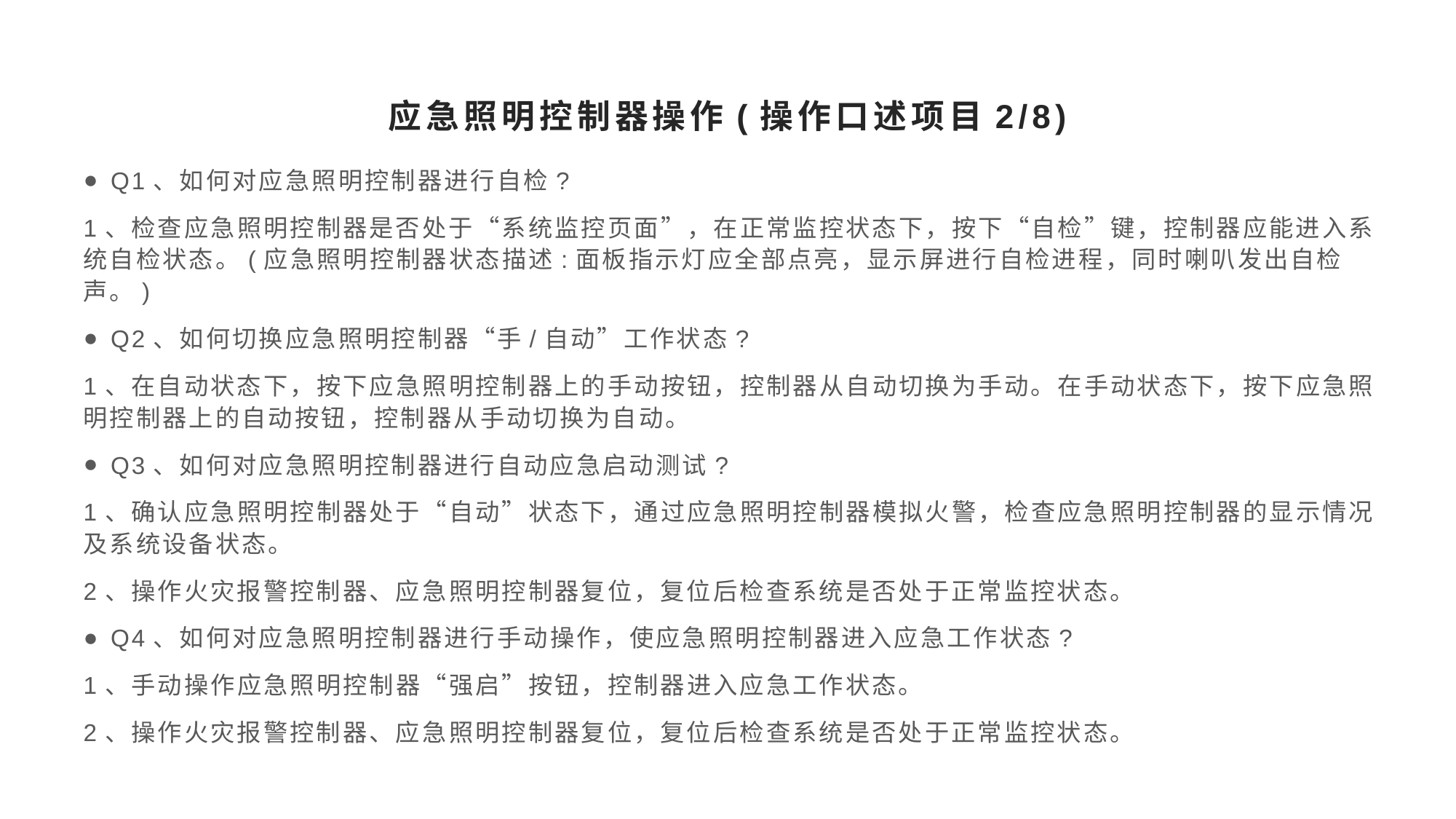

# 应急照明控制器操作(操作口述项目2/8)
Q1、如何对应急照明控制器进行自检?
1、检查应急照明控制器是否处于“系统监控页面”，在正常监控状态下，按下“自检”键，控制器应能进入系统自检状态。(应急照明控制器状态描述:面板指示灯应全部点亮，显示屏进行自检进程，同时喇叭发出自检声。)
Q2、如何切换应急照明控制器“手/自动”工作状态?
1、在自动状态下，按下应急照明控制器上的手动按钮，控制器从自动切换为手动。在手动状态下，按下应急照明控制器上的自动按钮，控制器从手动切换为自动。
Q3、如何对应急照明控制器进行自动应急启动测试?
1、确认应急照明控制器处于“自动”状态下，通过应急照明控制器模拟火警，检查应急照明控制器的显示情况及系统设备状态。
2、操作火灾报警控制器、应急照明控制器复位，复位后检查系统是否处于正常监控状态。
Q4、如何对应急照明控制器进行手动操作，使应急照明控制器进入应急工作状态?
1、手动操作应急照明控制器“强启”按钮，控制器进入应急工作状态。
2、操作火灾报警控制器、应急照明控制器复位，复位后检查系统是否处于正常监控状态。
36